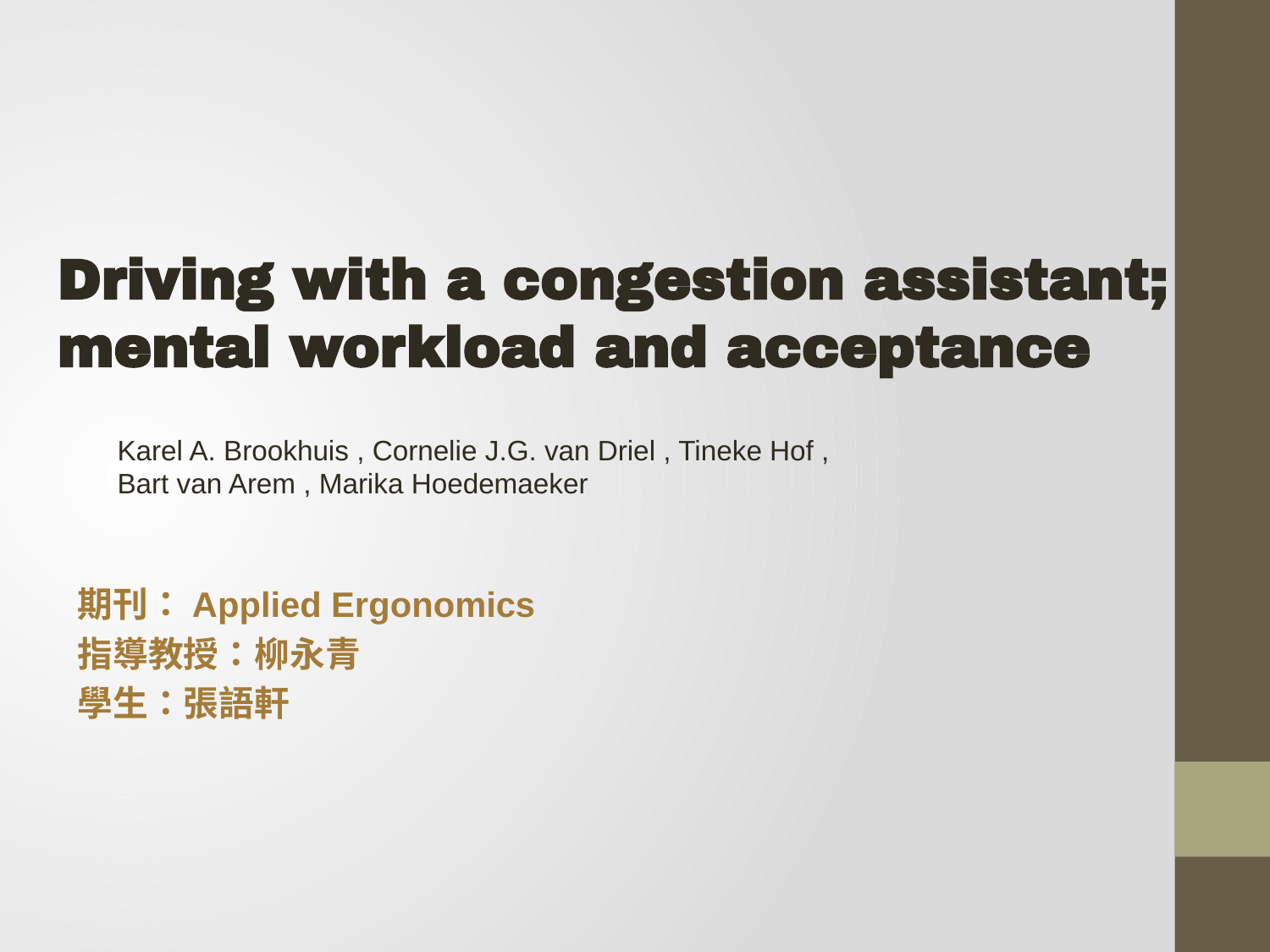

Driving with a congestion assistant; mental workload and acceptance
Karel A. Brookhuis , Cornelie J.G. van Driel , Tineke Hof ,
Bart van Arem , Marika Hoedemaeker
期刊：Applied Ergonomics
指導教授：柳永青
學生：張語軒